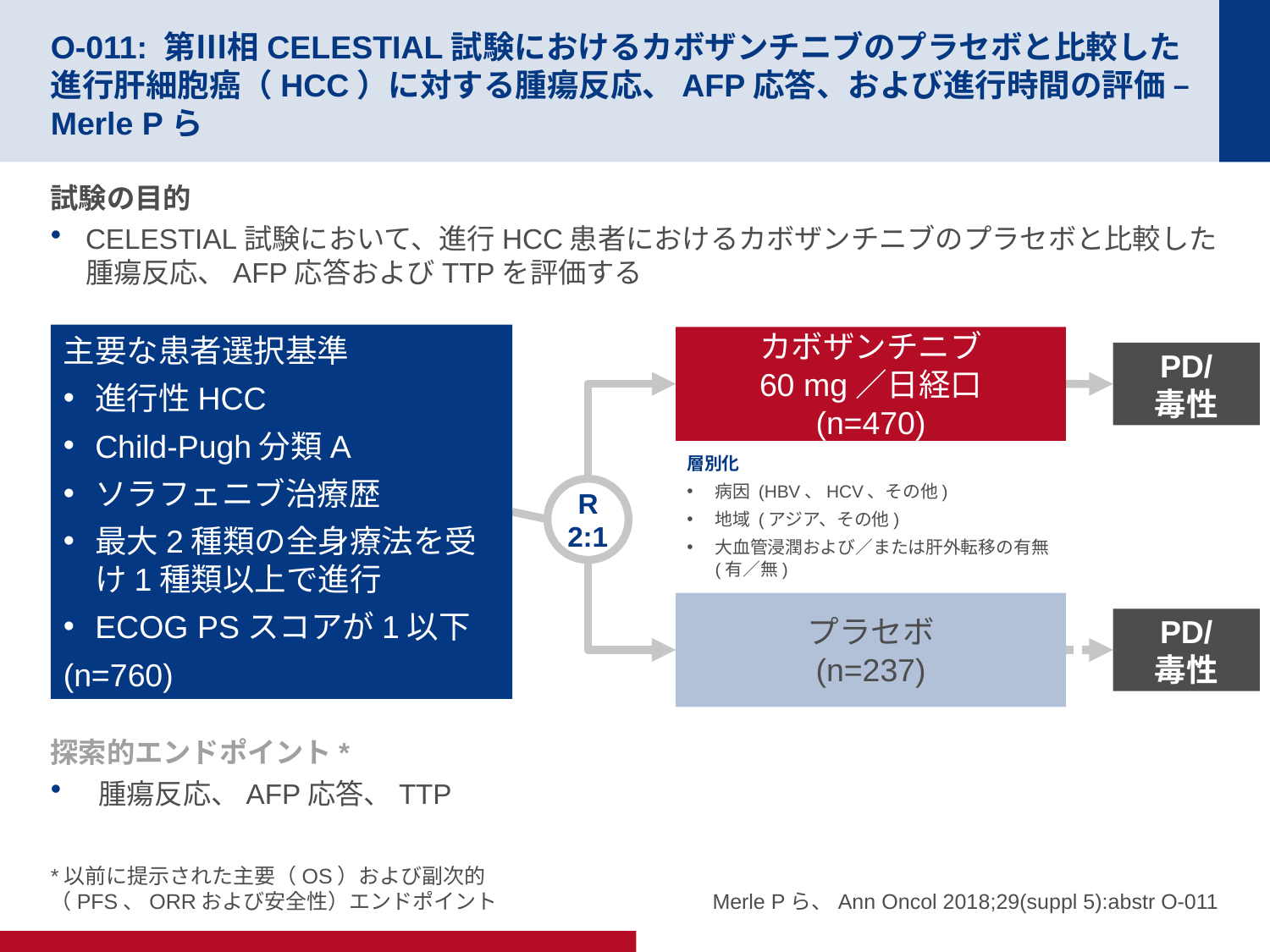

# O-011: 第Ⅲ相CELESTIAL試験におけるカボザンチニブのプラセボと比較した進行肝細胞癌（HCC）に対する腫瘍反応、AFP応答、および進行時間の評価 – Merle Pら
試験の目的
CELESTIAL試験において、進行HCC患者におけるカボザンチニブのプラセボと比較した腫瘍反応、AFP応答およびTTPを評価する
主要な患者選択基準
進行性HCC
Child-Pugh分類A
ソラフェニブ治療歴
最大2種類の全身療法を受け1種類以上で進行
ECOG PSスコアが1以下
(n=760)
カボザンチニブ
60 mg／日経口
(n=470)
PD/
毒性
層別化
病因 (HBV、HCV、その他)
地域 (アジア、その他)
大血管浸潤および／または肝外転移の有無 (有／無)
R
2:1
プラセボ
(n=237)
PD/
毒性
探索的エンドポイント*
 腫瘍反応、AFP応答、TTP

*以前に提示された主要（OS）および副次的（PFS、ORRおよび安全性）エンドポイント
Merle Pら、Ann Oncol 2018;29(suppl 5):abstr O-011